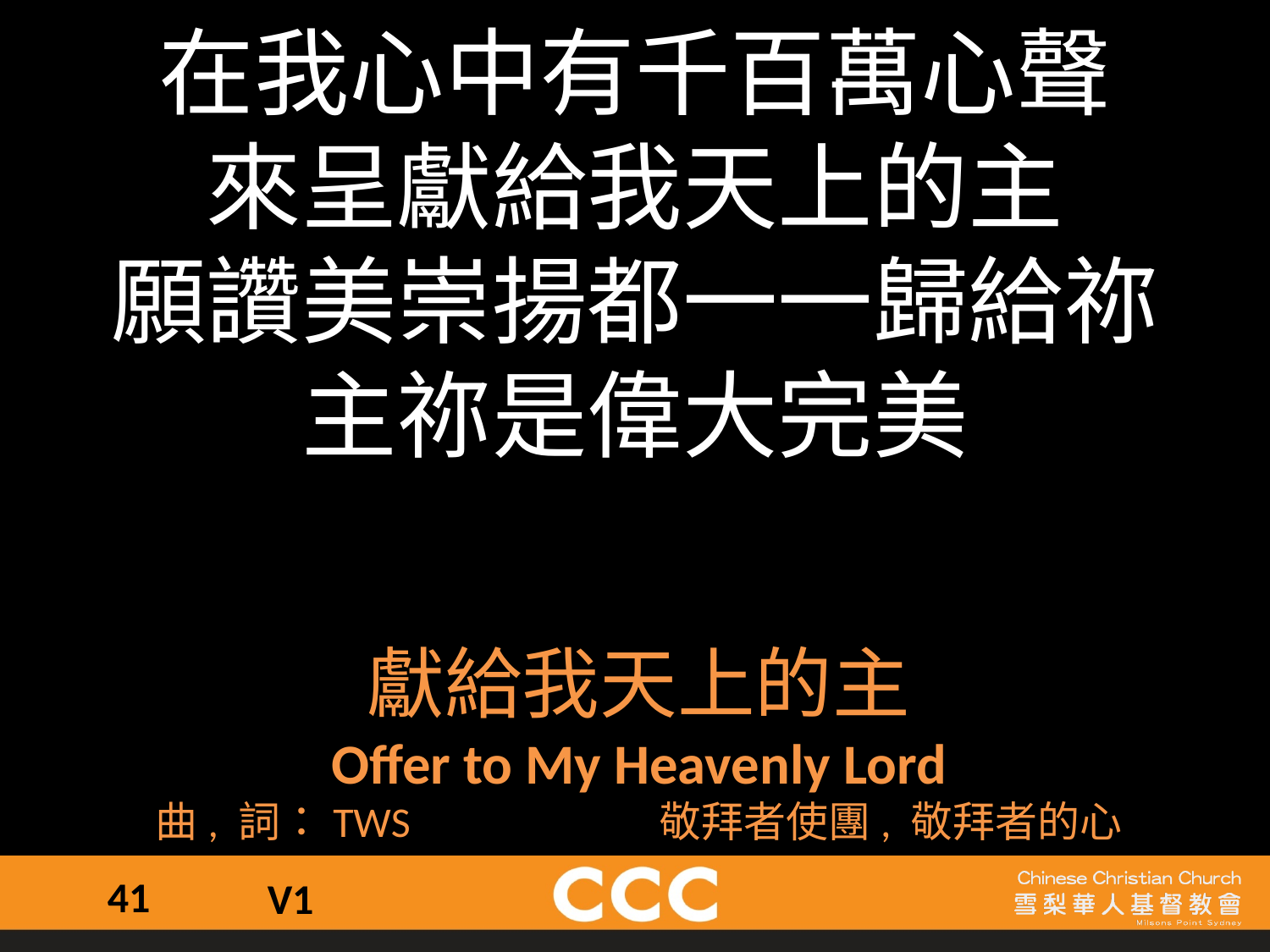

在我心中有千百萬心聲
來呈獻給我天上的主
願讚美崇揚都一一歸給祢
主祢是偉大完美

獻給我天上的主
Offer to My Heavenly Lord
曲, 詞：TWS                         敬拜者使團, 敬拜者的心

41
V1